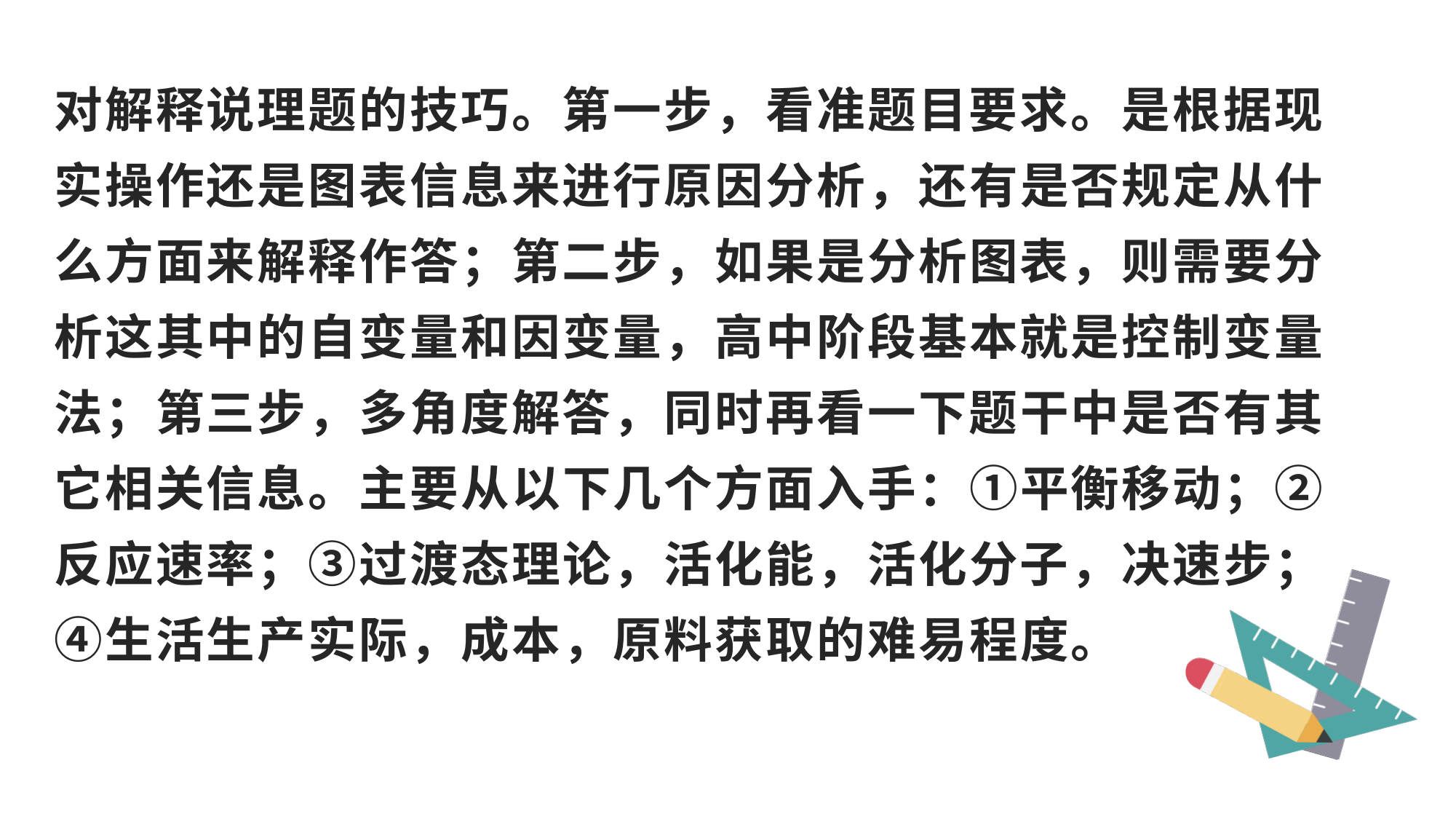

对解释说理题的技巧。第一步，看准题目要求。是根据现实操作还是图表信息来进行原因分析，还有是否规定从什么方面来解释作答；第二步，如果是分析图表，则需要分析这其中的自变量和因变量，高中阶段基本就是控制变量法；第三步，多角度解答，同时再看一下题干中是否有其它相关信息。主要从以下几个方面入手：①平衡移动；②反应速率；③过渡态理论，活化能，活化分子，决速步；④生活生产实际，成本，原料获取的难易程度。